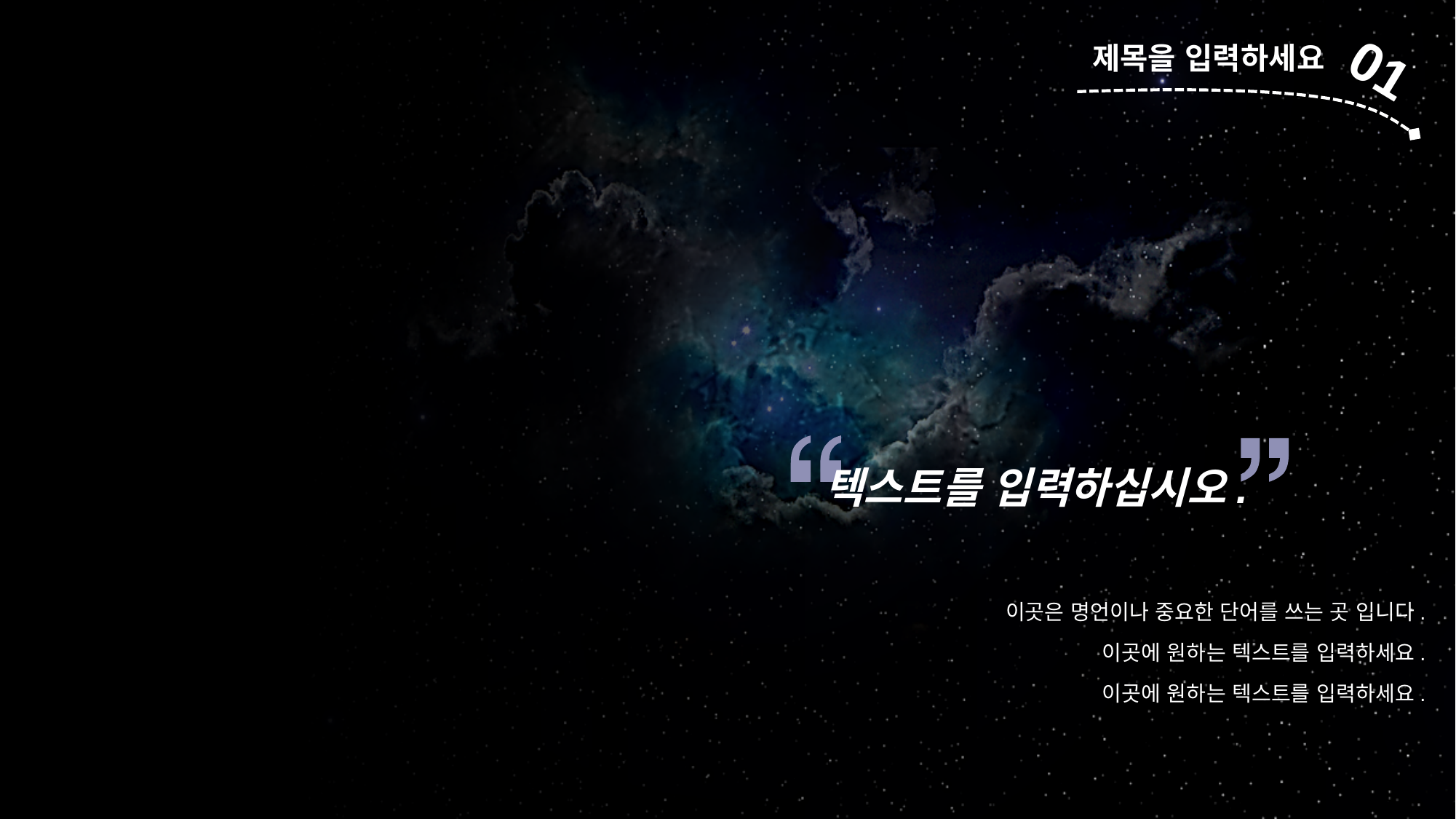

제목을 입력하세요
01

텍스트를 입력하십시오.
이곳은 명언이나 중요한 단어를 쓰는 곳 입니다.
이곳에 원하는 텍스트를 입력하세요.
이곳에 원하는 텍스트를 입력하세요.